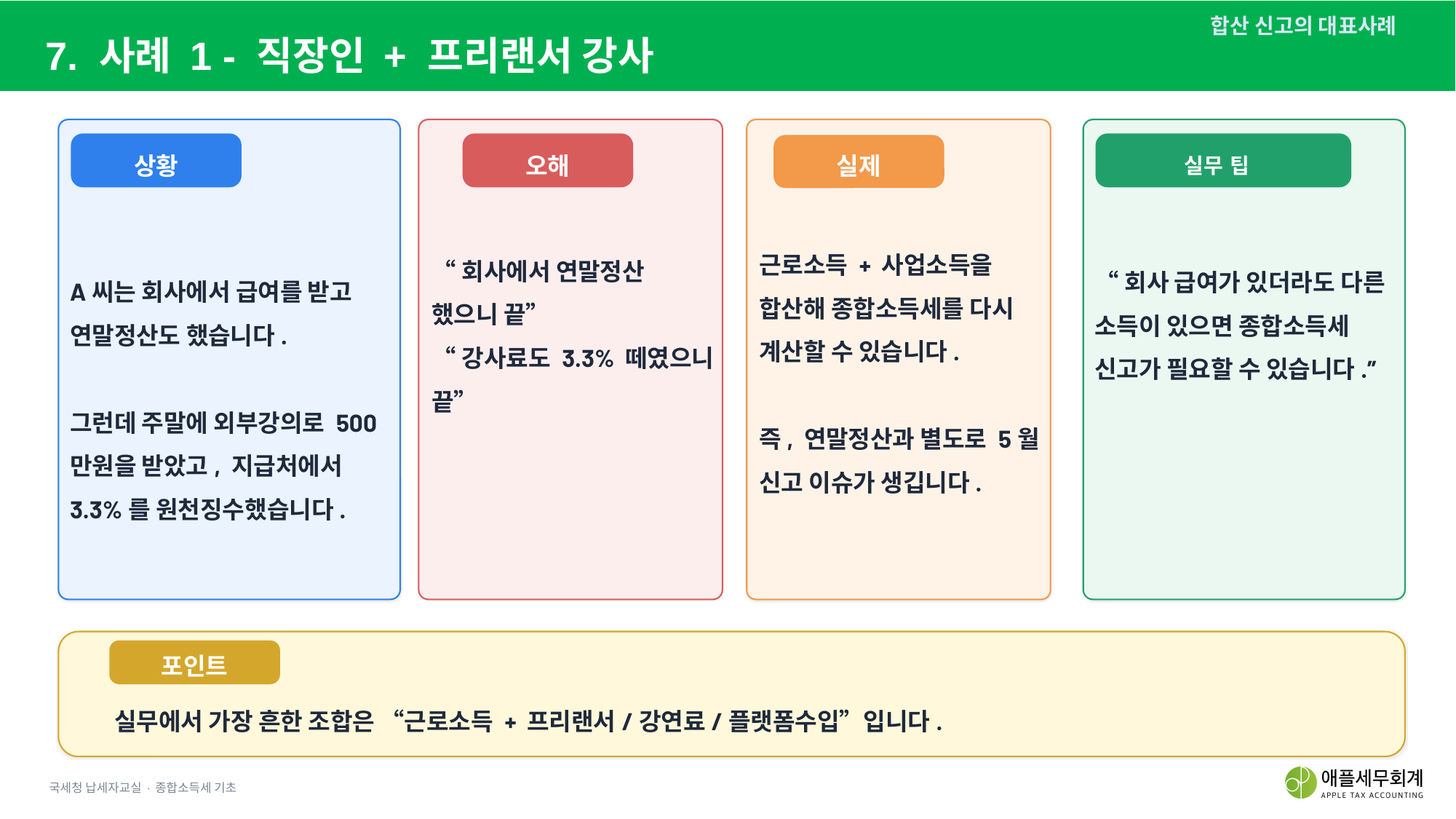

합산 신고의 대표사례
7. 사례 1 - 직장인 + 프리랜서 강사

실무 팁
상황
오해
실제
A씨는 회사에서 급여를 받고 연말정산도 했습니다.

그런데 주말에 외부강의로 500만원을 받았고, 지급처에서 3.3%를 원천징수했습니다.
“회사에서 연말정산 했으니 끝”
“강사료도 3.3% 떼였으니 끝”
근로소득 + 사업소득을 합산해 종합소득세를 다시 계산할 수 있습니다.

즉, 연말정산과 별도로 5월 신고 이슈가 생깁니다.
“회사 급여가 있더라도 다른 소득이 있으면 종합소득세 신고가 필요할 수 있습니다.”

포인트
실무에서 가장 흔한 조합은 “근로소득 + 프리랜서/강연료/플랫폼수입”입니다.
국세청 납세자교실 · 종합소득세 기초